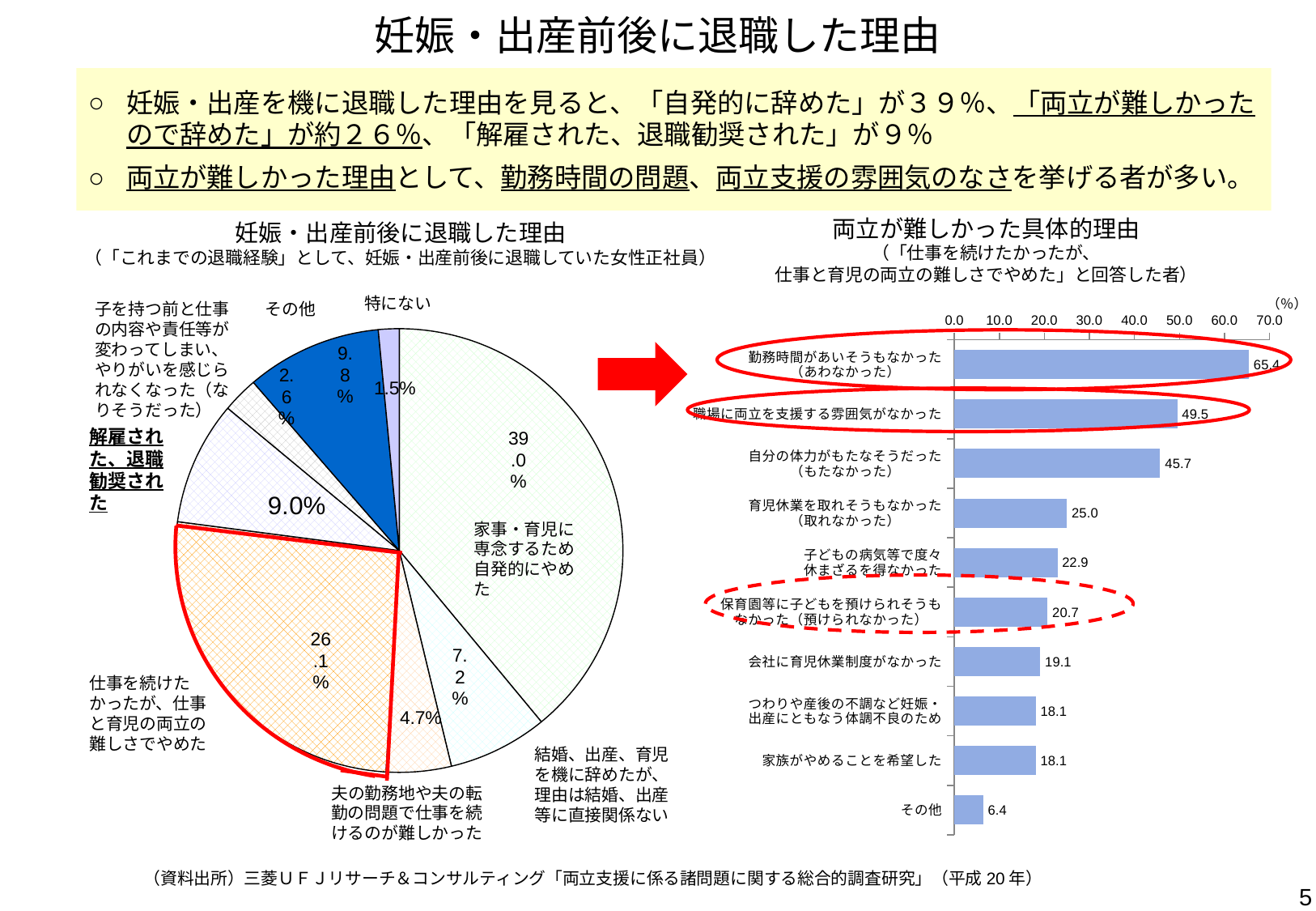

妊娠・出産前後に退職した理由
妊娠・出産を機に退職した理由を見ると、「自発的に辞めた」が３９％、「両立が難しかったので辞めた」が約２６％、「解雇された、退職勧奨された」が９％
両立が難しかった理由として、勤務時間の問題、両立支援の雰囲気のなさを挙げる者が多い。

### Chart

| Category |  |
|---|---|
|  | 0.390000000000009 |
|  | 0.07200000000000012 |
|  | 0.04700000000000011 |
|  | 0.261 |
|  | 0.09000000000000007 |
|  | 0.026000000000000082 |
|  | 0.09800000000000055 |
|  | 0.014999999999999998 |
特にない
その他
子を持つ前と仕事の内容や責任等が変わってしまい、やりがいを感じられなくなった（なりそうだった）
解雇された、退職勧奨された
家事・育児に専念するため自発的にやめた
仕事を続けたかったが、仕事と育児の両立の難しさでやめた
結婚、出産、育児を機に辞めたが、理由は結婚、出産等に直接関係ない
夫の勤務地や夫の転勤の問題で仕事を続けるのが難しかった
妊娠・出産前後に退職した理由
（「これまでの退職経験」として、妊娠・出産前後に退職していた女性正社員）
両立が難しかった具体的理由
（「仕事を続けたかったが、
仕事と育児の両立の難しさでやめた」と回答した者）
（％）

### Chart

| Category |  |
|---|---|
| 勤務時間があいそうもなかった
（あわなかった） | 65.4 |
| 職場に両立を支援する雰囲気がなかった | 49.5 |
| 自分の体力がもたなそうだった
（もたなかった） | 45.7 |
| 育児休業を取れそうもなかった
（取れなかった） | 25.0 |
| 子どもの病気等で度々
休まざるを得なかった | 22.9 |
| 保育園等に子どもを預けられそうも
なかった（預けられなかった） | 20.7 |
| 会社に育児休業制度がなかった | 19.1 |
| つわりや産後の不調など妊娠・
出産にともなう体調不良のため | 18.1 |
| 家族がやめることを希望した | 18.1 |
| その他 | 6.4 |

（資料出所）三菱ＵＦＪリサーチ＆コンサルティング「両立支援に係る諸問題に関する総合的調査研究」（平成20年）
5